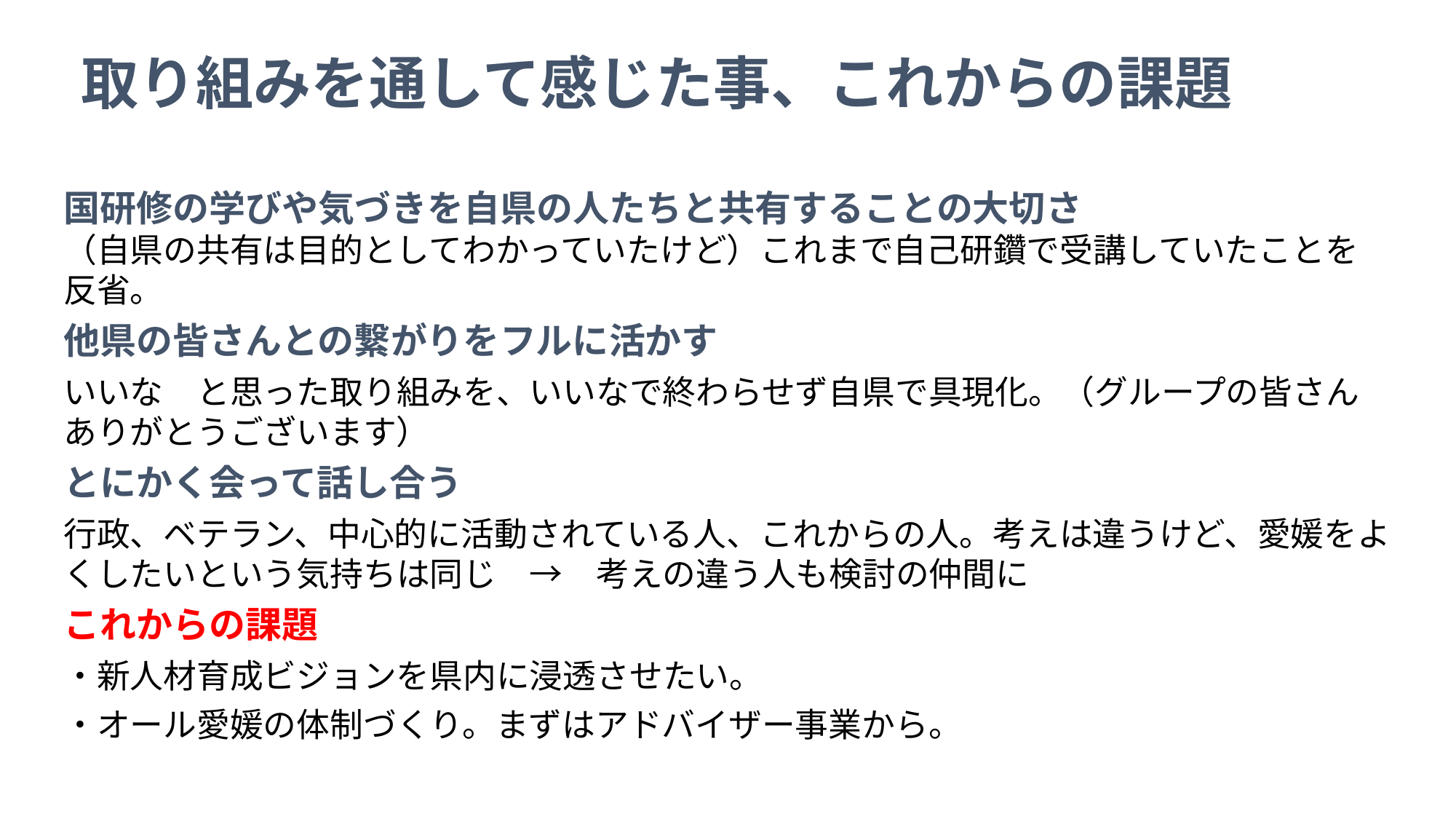

取り組みを通して感じた事、これからの課題
国研修の学びや気づきを自県の人たちと共有することの大切さ
（自県の共有は目的としてわかっていたけど）これまで自己研鑽で受講していたことを反省。
他県の皆さんとの繋がりをフルに活かす
いいな　と思った取り組みを、いいなで終わらせず自県で具現化。（グループの皆さんありがとうございます）
とにかく会って話し合う
行政、ベテラン、中心的に活動されている人、これからの人。考えは違うけど、愛媛をよくしたいという気持ちは同じ　→　考えの違う人も検討の仲間に
これからの課題
・新人材育成ビジョンを県内に浸透させたい。
・オール愛媛の体制づくり。まずはアドバイザー事業から。